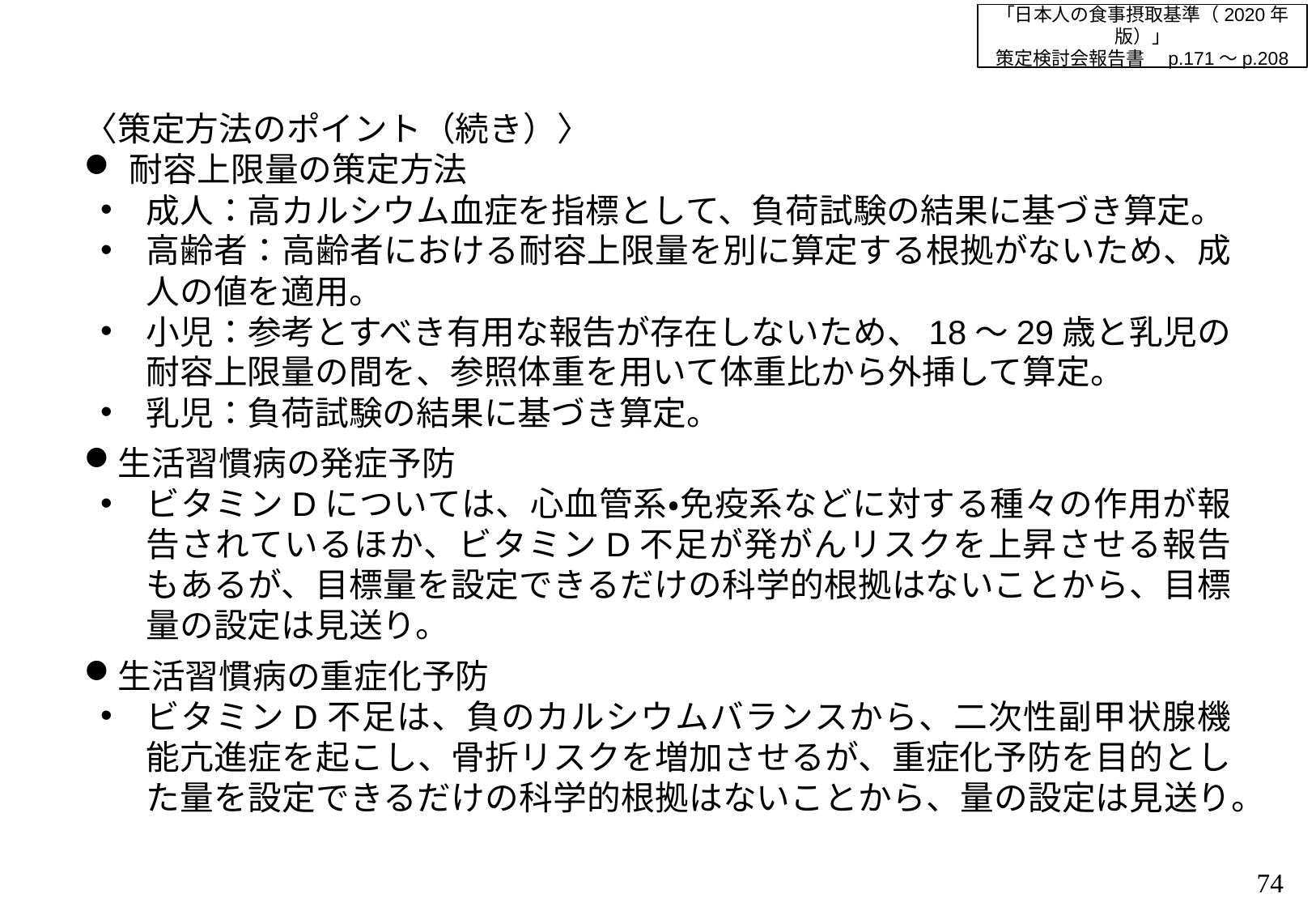

「日本人の食事摂取基準（2020年版）」
策定検討会報告書　p.171～p.208
〈策定方法のポイント（続き）〉
耐容上限量の策定方法
成人：高カルシウム血症を指標として、負荷試験の結果に基づき算定。
高齢者：高齢者における耐容上限量を別に算定する根拠がないため、成人の値を適用。
小児：参考とすべき有用な報告が存在しないため、18～29歳と乳児の耐容上限量の間を、参照体重を用いて体重比から外挿して算定。
乳児：負荷試験の結果に基づき算定。
生活習慣病の発症予防
ビタミンDについては、心血管系・免疫系などに対する種々の作用が報告されているほか、ビタミンD不足が発がんリスクを上昇させる報告もあるが、目標量を設定できるだけの科学的根拠はないことから、目標量の設定は見送り。
生活習慣病の重症化予防
ビタミンD不足は、負のカルシウムバランスから、二次性副甲状腺機能亢進症を起こし、骨折リスクを増加させるが、重症化予防を目的とした量を設定できるだけの科学的根拠はないことから、量の設定は見送り。
74